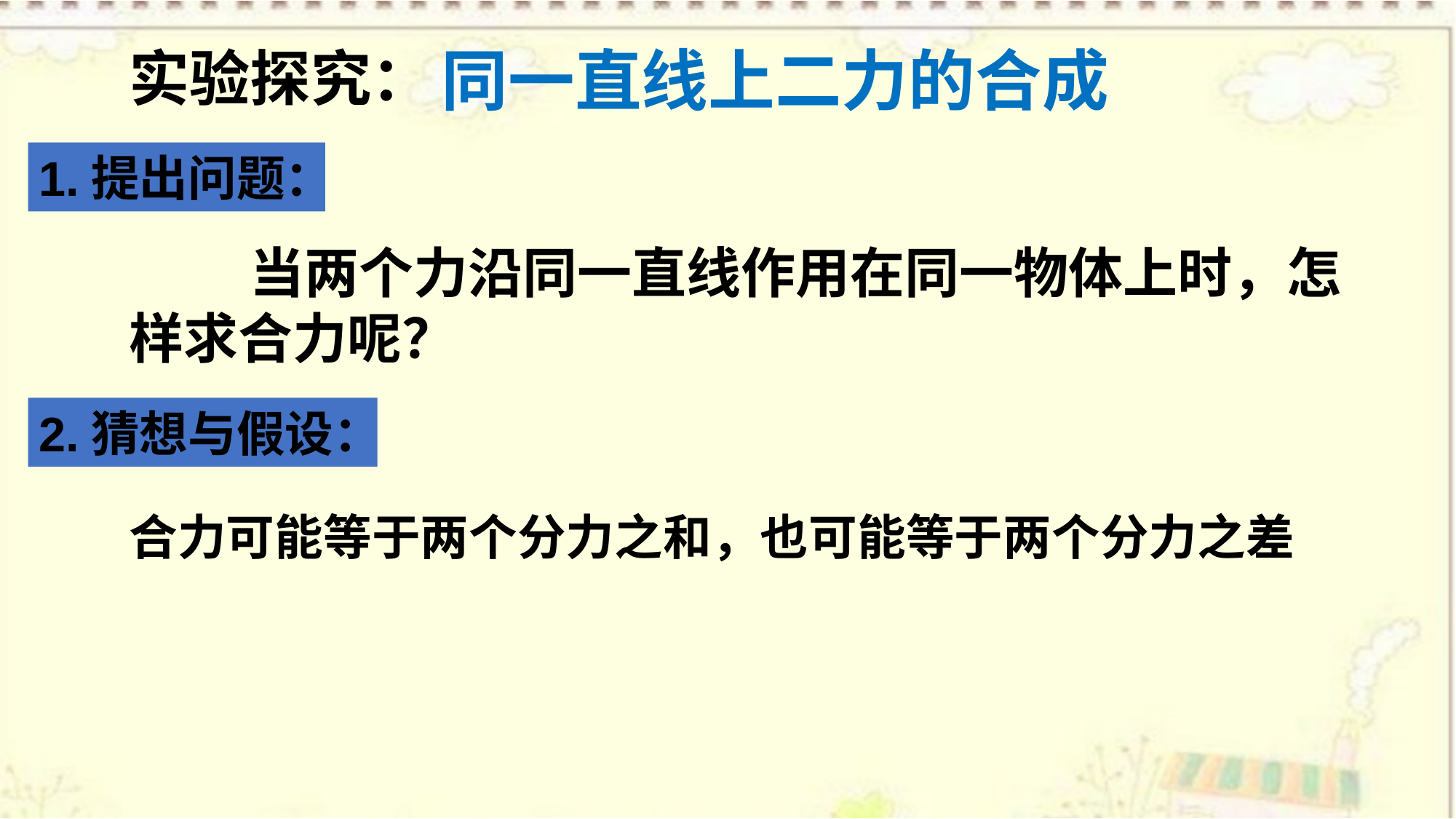

同一直线上二力的合成
实验探究：
1.提出问题：
         当两个力沿同一直线作用在同一物体上时，怎样求合力呢？
2.猜想与假设：
合力可能等于两个分力之和，也可能等于两个分力之差